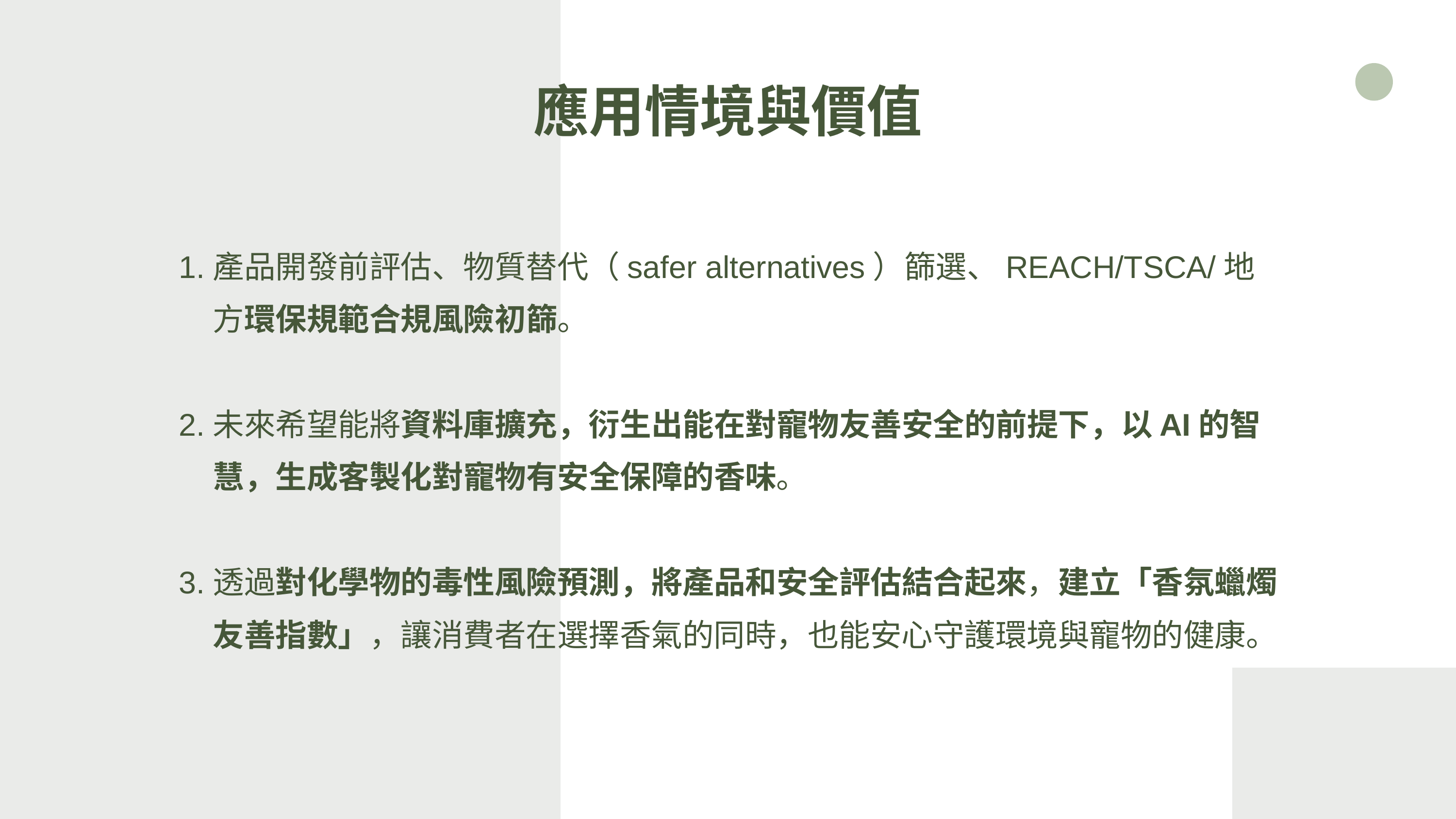

應用情境與價值

產品開發前評估、物質替代（safer alternatives）篩選、REACH/TSCA/地方環保規範合規風險初篩。

未來希望能將資料庫擴充，衍生出能在對寵物友善安全的前提下，以AI的智慧，生成客製化對寵物有安全保障的香味。

透過對化學物的毒性風險預測，將產品和安全評估結合起來，建立「香氛蠟燭友善指數」，讓消費者在選擇香氣的同時，也能安心守護環境與寵物的健康。